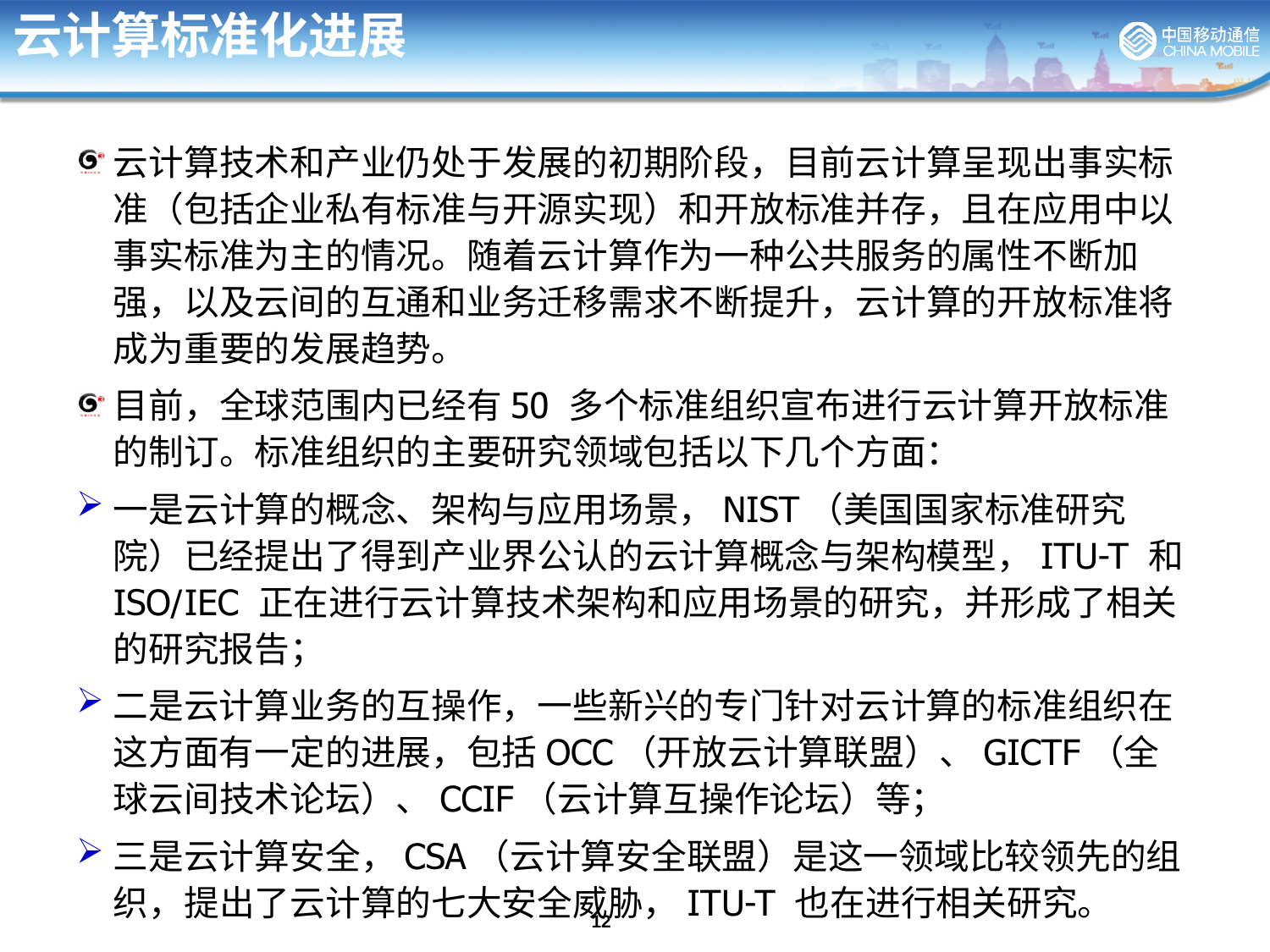

# 云计算标准化进展
云计算技术和产业仍处于发展的初期阶段，目前云计算呈现出事实标准（包括企业私有标准与开源实现）和开放标准并存，且在应用中以事实标准为主的情况。随着云计算作为一种公共服务的属性不断加强，以及云间的互通和业务迁移需求不断提升，云计算的开放标准将成为重要的发展趋势。
目前，全球范围内已经有50 多个标准组织宣布进行云计算开放标准的制订。标准组织的主要研究领域包括以下几个方面：
一是云计算的概念、架构与应用场景，NIST（美国国家标准研究院）已经提出了得到产业界公认的云计算概念与架构模型，ITU-T 和ISO/IEC 正在进行云计算技术架构和应用场景的研究，并形成了相关的研究报告；
二是云计算业务的互操作，一些新兴的专门针对云计算的标准组织在这方面有一定的进展，包括OCC（开放云计算联盟）、GICTF（全球云间技术论坛）、CCIF（云计算互操作论坛）等；
三是云计算安全，CSA（云计算安全联盟）是这一领域比较领先的组织，提出了云计算的七大安全威胁，ITU-T 也在进行相关研究。